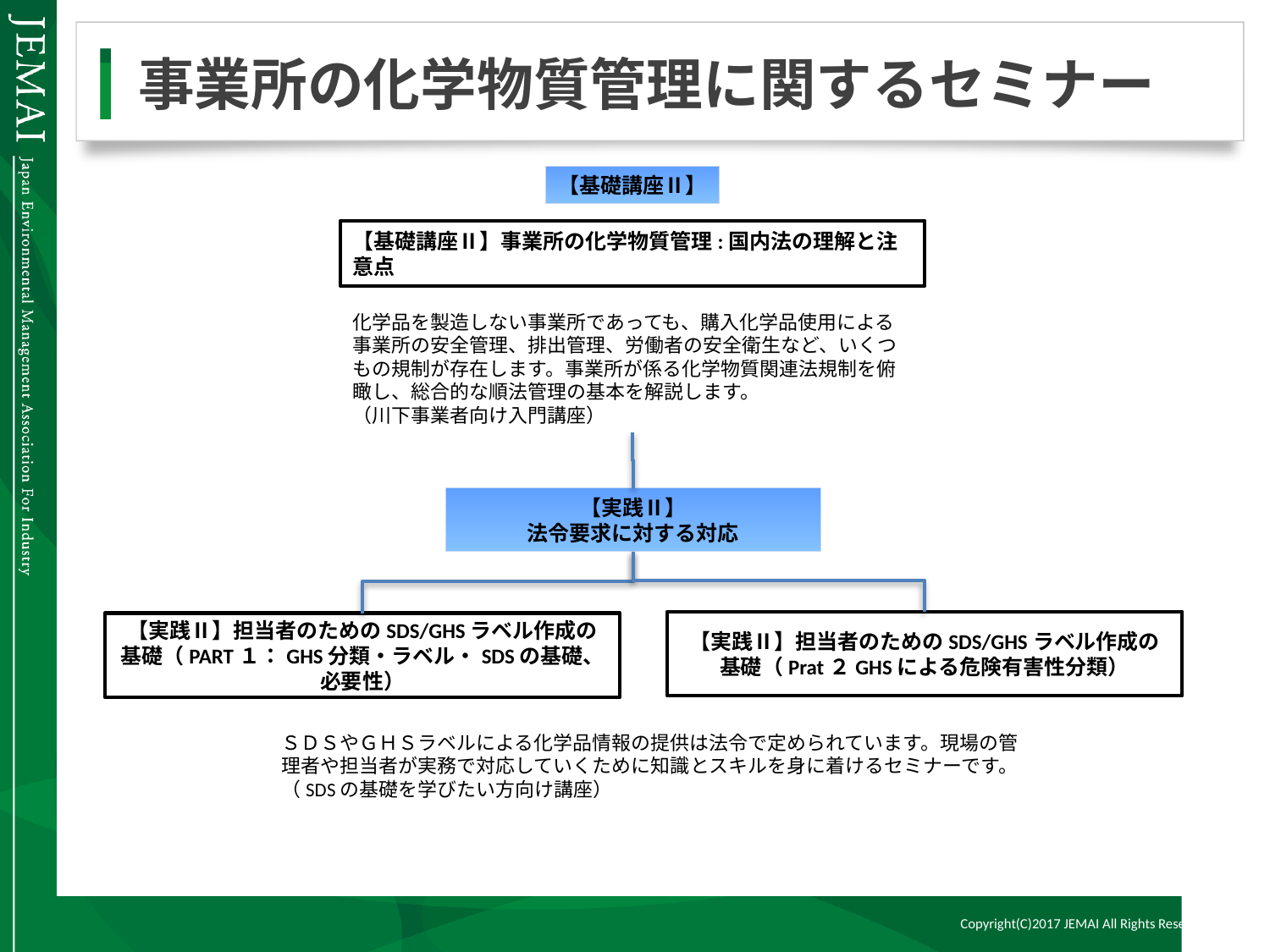

# 事業所の化学物質管理に関するセミナー
【基礎講座Ⅱ】
【基礎講座Ⅱ】事業所の化学物質管理:国内法の理解と注意点
化学品を製造しない事業所であっても、購入化学品使用による事業所の安全管理、排出管理、労働者の安全衛生など、いくつもの規制が存在します。事業所が係る化学物質関連法規制を俯瞰し、総合的な順法管理の基本を解説します。
（川下事業者向け入門講座）
【実践Ⅱ】
法令要求に対する対応
【実践Ⅱ】担当者のためのSDS/GHSラベル作成の基礎（Prat２GHSによる危険有害性分類）
【実践Ⅱ】担当者のためのSDS/GHSラベル作成の基礎（PART１：GHS分類・ラベル・SDSの基礎、必要性）
ＳＤＳやＧＨＳラベルによる化学品情報の提供は法令で定められています。現場の管理者や担当者が実務で対応していくために知識とスキルを身に着けるセミナーです。
（SDSの基礎を学びたい方向け講座）